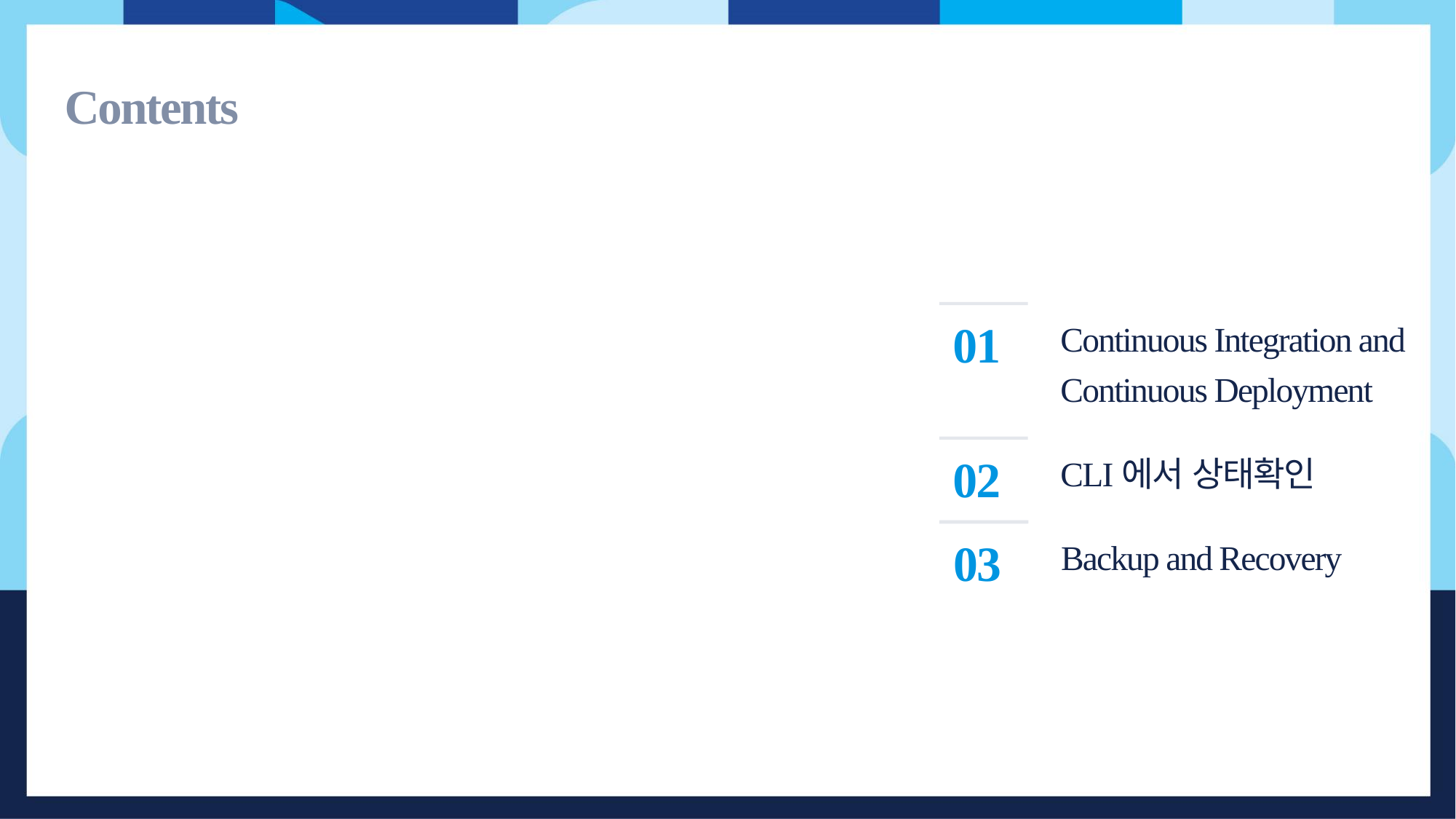

01

Continuous Integration and
Continuous Deployment
02

CLI에서 상태확인
03

Backup and Recovery